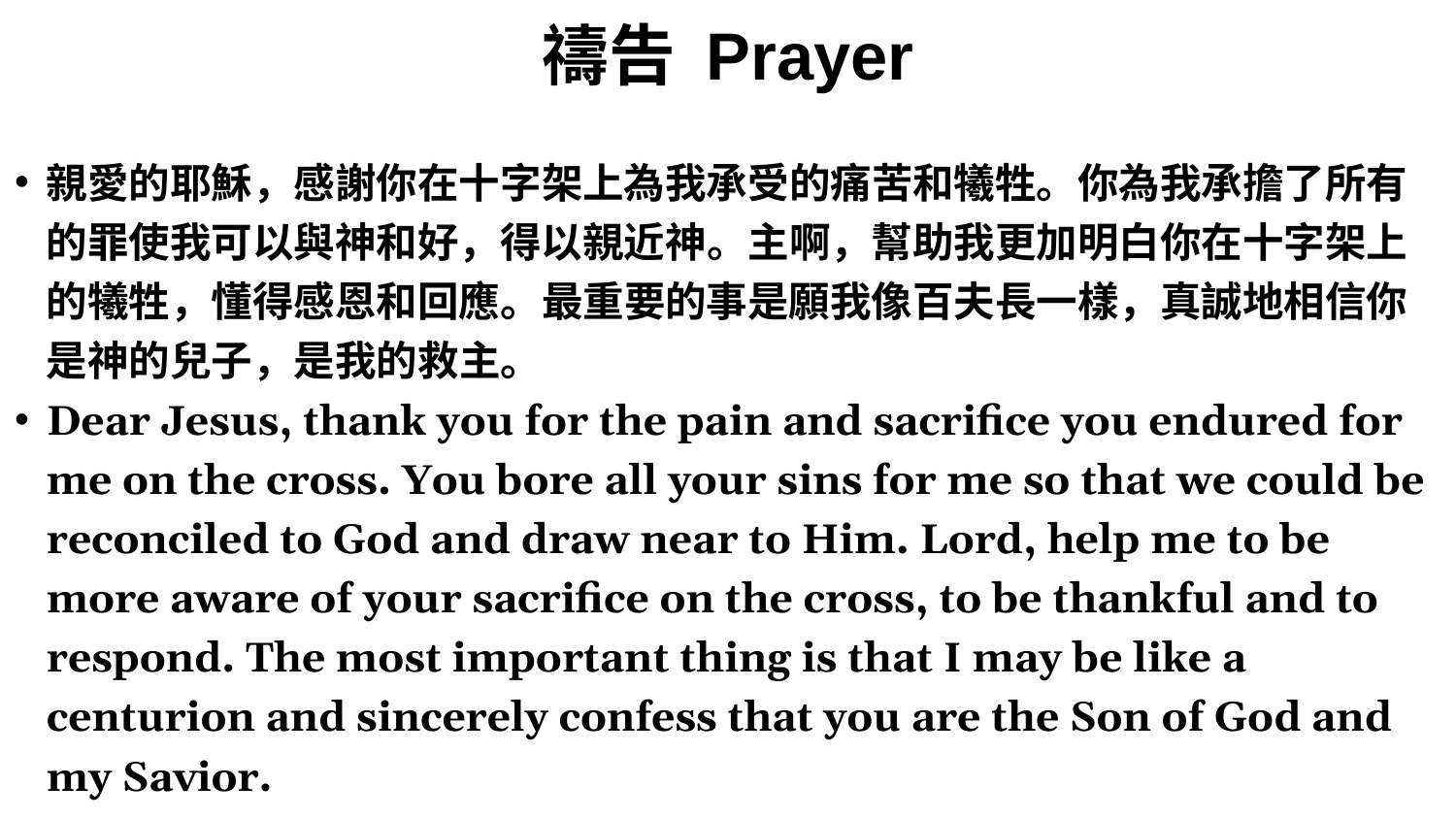

# 禱告 Prayer
親愛的耶穌，感謝你在十字架上為我承受的痛苦和犧牲。你為我承擔了所有的罪使我可以與神和好，得以親近神。主啊，幫助我更加明白你在十字架上的犧牲，懂得感恩和回應。最重要的事是願我像百夫長一樣，真誠地相信你是神的兒子，是我的救主。
Dear Jesus, thank you for the pain and sacrifice you endured for me on the cross. You bore all your sins for me so that we could be reconciled to God and draw near to Him. Lord, help me to be more aware of your sacrifice on the cross, to be thankful and to respond. The most important thing is that I may be like a centurion and sincerely confess that you are the Son of God and my Savior.